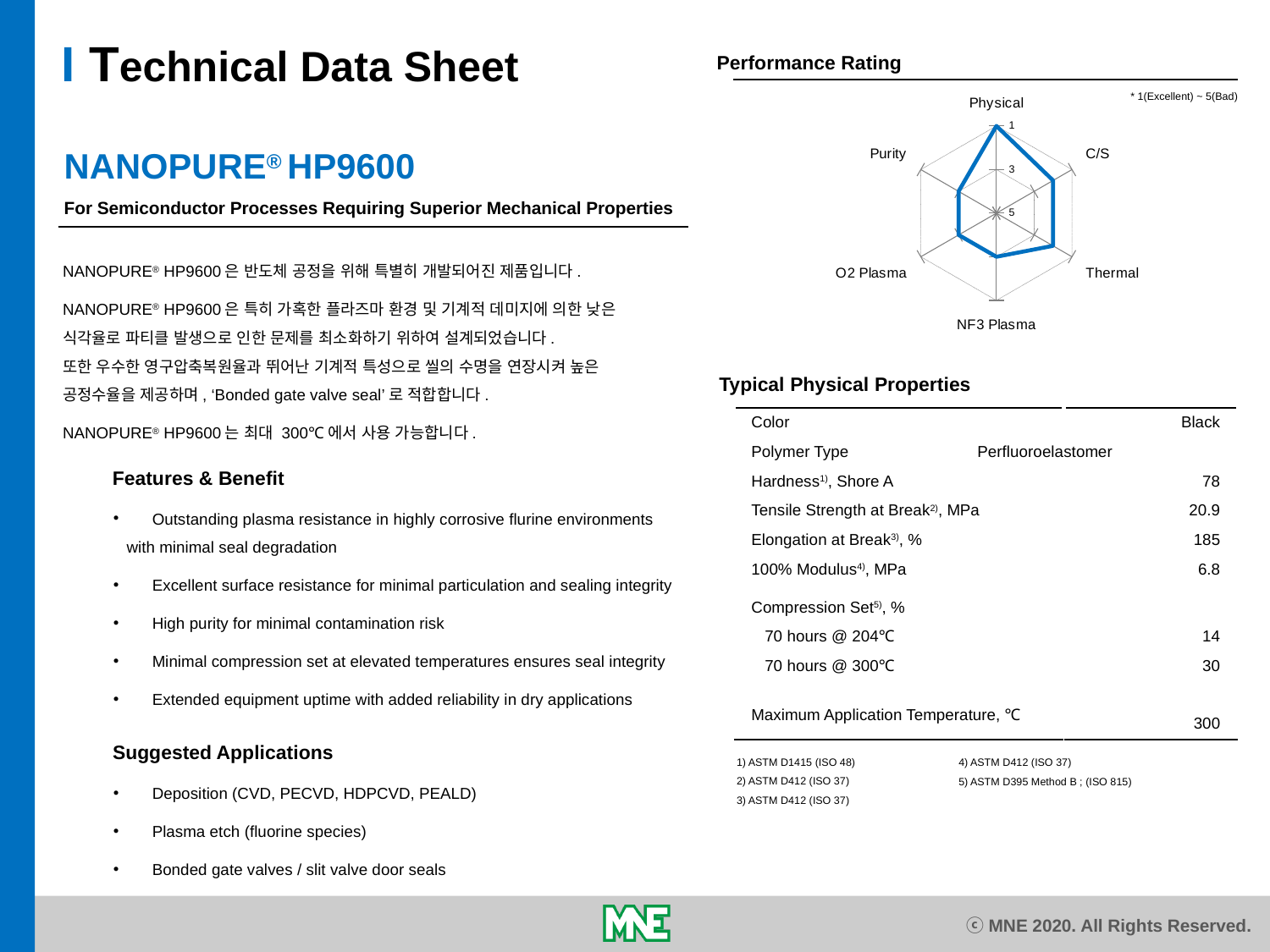

I Technical Data Sheet
Performance Rating
* 1(Excellent) ~ 5(Bad)

### Chart

| Category | HP9600 |
|---|---|
| Physical | 1.0 |
| C/S | 2.0 |
| Thermal | 2.0 |
| NF3 Plasma | 3.0 |
| O2 Plasma | 3.0 |
| Purity | 3.0 |
NANOPURE® HP9600
For Semiconductor Processes Requiring Superior Mechanical Properties
NANOPURE® HP9600은 반도체 공정을 위해 특별히 개발되어진 제품입니다.

NANOPURE® HP9600은 특히 가혹한 플라즈마 환경 및 기계적 데미지에 의한 낮은 식각율로 파티클 발생으로 인한 문제를 최소화하기 위하여 설계되었습니다.
또한 우수한 영구압축복원율과 뛰어난 기계적 특성으로 씰의 수명을 연장시켜 높은 공정수율을 제공하며, ‘Bonded gate valve seal’로 적합합니다.

NANOPURE® HP9600는 최대 300℃에서 사용 가능합니다.
Typical Physical Properties
| Color | Black |
| --- | --- |
| Polymer Type Perfluoroelastomer |  |
| Hardness1), Shore A | 78 |
| Tensile Strength at Break2), MPa | 20.9 |
| Elongation at Break3), % | 185 |
| 100% Modulus4), MPa | 6.8 |
| Compression Set5), % |  |
| 70 hours @ 204℃ | 14 |
| 70 hours @ 300℃ | 30 |
| Maximum Application Temperature, ℃ | 300 |
Features & Benefit
  Outstanding plasma resistance in highly corrosive flurine environments
   with minimal seal degradation

  Excellent surface resistance for minimal particulation and sealing integrity

  High purity for minimal contamination risk

  Minimal compression set at elevated temperatures ensures seal integrity

  Extended equipment uptime with added reliability in dry applications
Suggested Applications
1) ASTM D1415 (ISO 48)
2) ASTM D412 (ISO 37)
3) ASTM D412 (ISO 37)
4) ASTM D412 (ISO 37)
5) ASTM D395 Method B ; (ISO 815)
  Deposition (CVD, PECVD, HDPCVD, PEALD)

  Plasma etch (fluorine species)

  Bonded gate valves / slit valve door seals